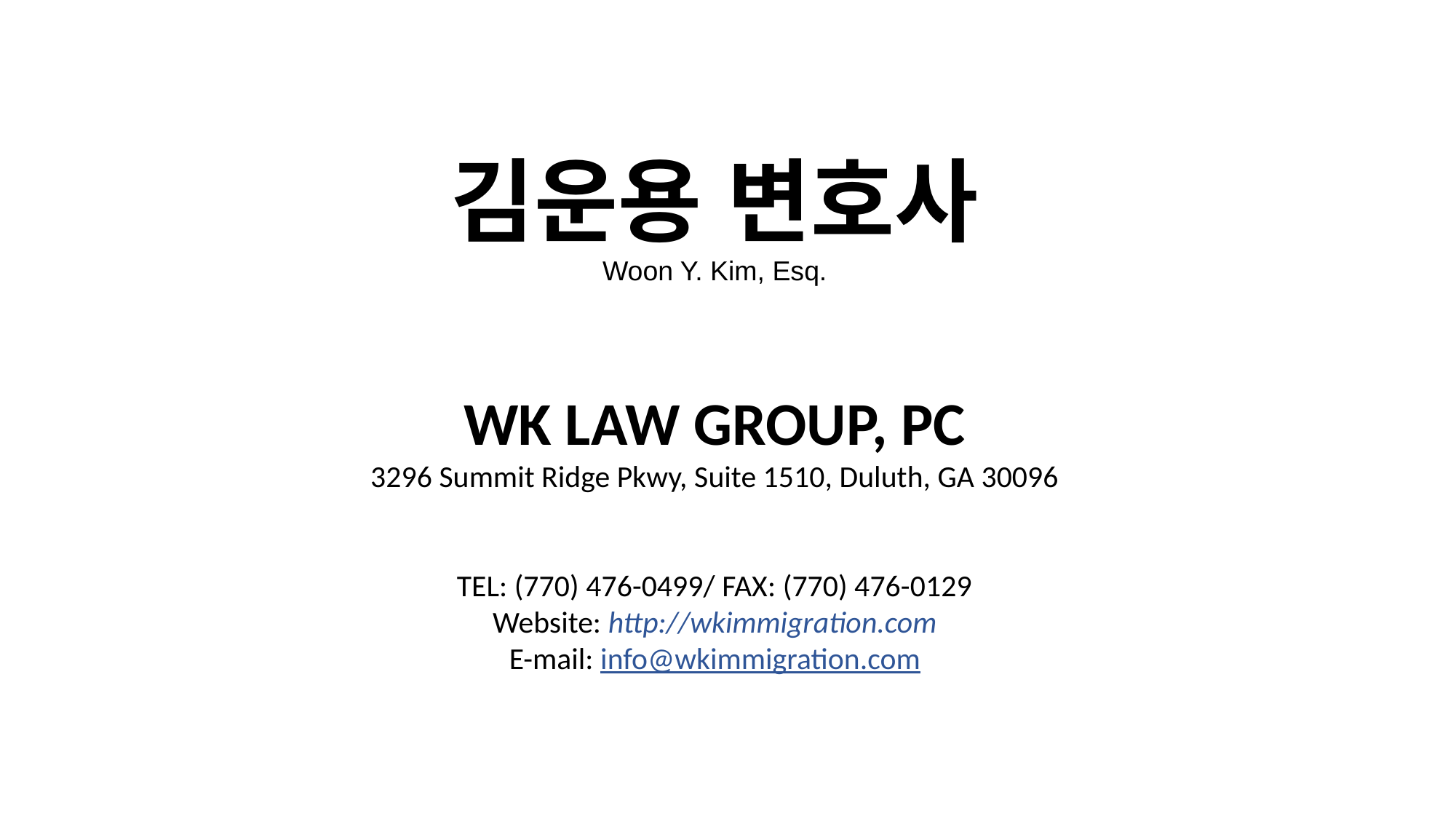

김운용 변호사
Woon Y. Kim, Esq.

WK LAW GROUP, PC
3296 Summit Ridge Pkwy, Suite 1510, Duluth, GA 30096

TEL: (770) 476-0499/ FAX: (770) 476-0129
Website: http://wkimmigration.com
E-mail: info@wkimmigration.com